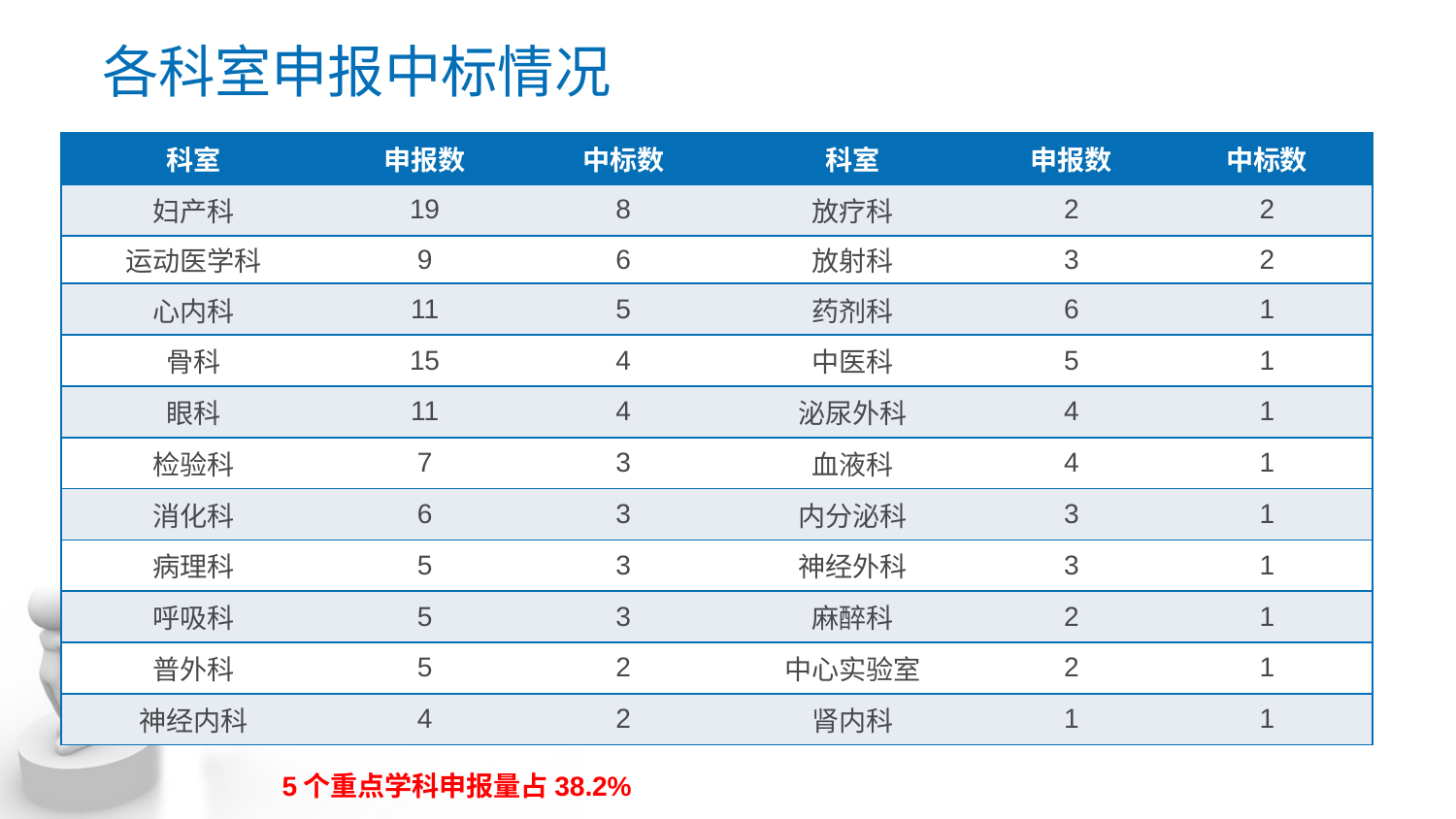

# 各科室申报中标情况
| 科室 | 申报数 | 中标数 | 科室 | 申报数 | 中标数 |
| --- | --- | --- | --- | --- | --- |
| 妇产科 | 19 | 8 | 放疗科 | 2 | 2 |
| 运动医学科 | 9 | 6 | 放射科 | 3 | 2 |
| 心内科 | 11 | 5 | 药剂科 | 6 | 1 |
| 骨科 | 15 | 4 | 中医科 | 5 | 1 |
| 眼科 | 11 | 4 | 泌尿外科 | 4 | 1 |
| 检验科 | 7 | 3 | 血液科 | 4 | 1 |
| 消化科 | 6 | 3 | 内分泌科 | 3 | 1 |
| 病理科 | 5 | 3 | 神经外科 | 3 | 1 |
| 呼吸科 | 5 | 3 | 麻醉科 | 2 | 1 |
| 普外科 | 5 | 2 | 中心实验室 | 2 | 1 |
| 神经内科 | 4 | 2 | 肾内科 | 1 | 1 |
5个重点学科申报量占38.2%